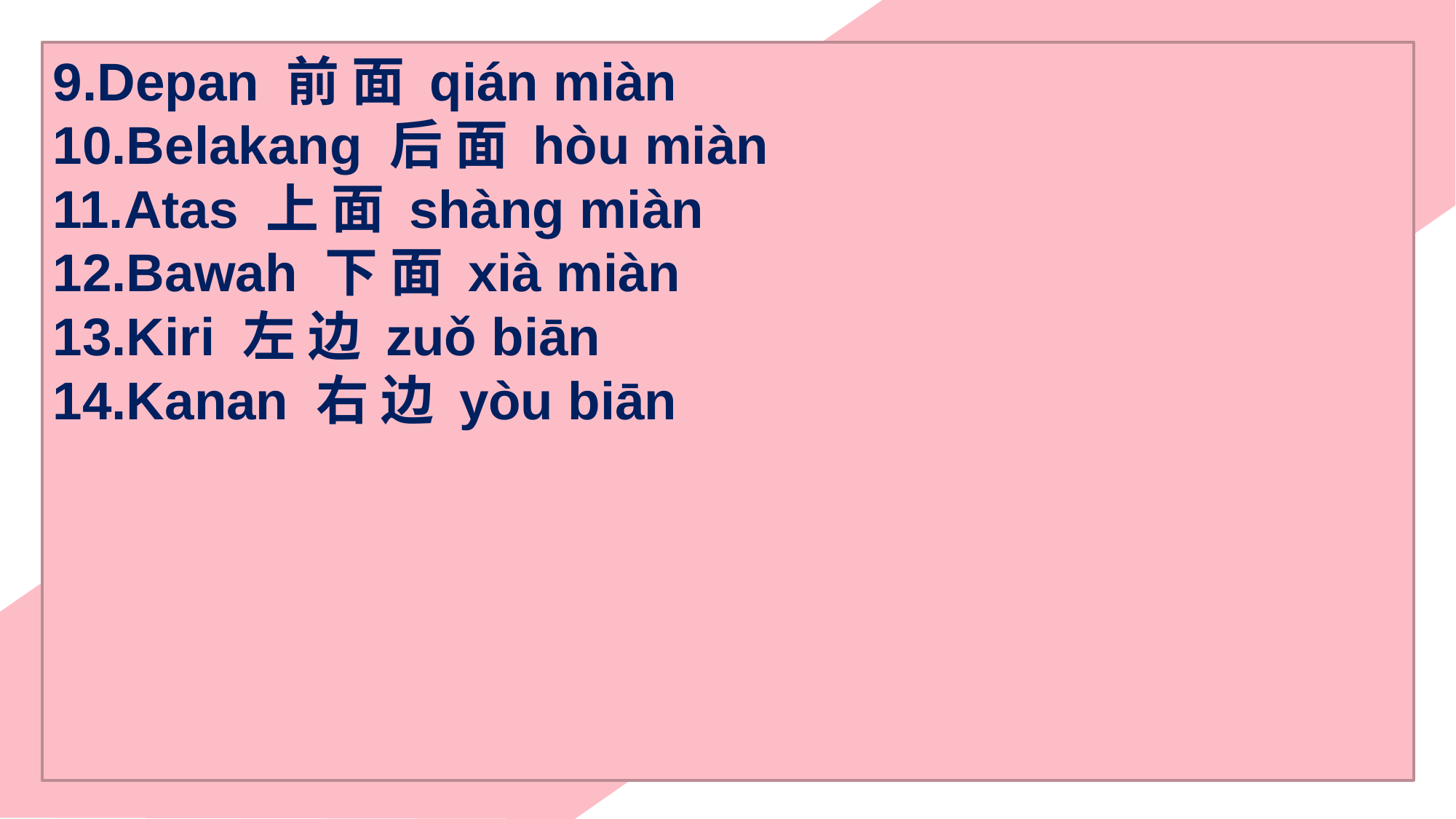

Depan 前 面 qián miàn
Belakang 后 面 hòu miàn
Atas 上 面 shàng miàn
Bawah 下 面 xià miàn
Kiri 左 边 zuǒ biān
Kanan 右 边 yòu biān